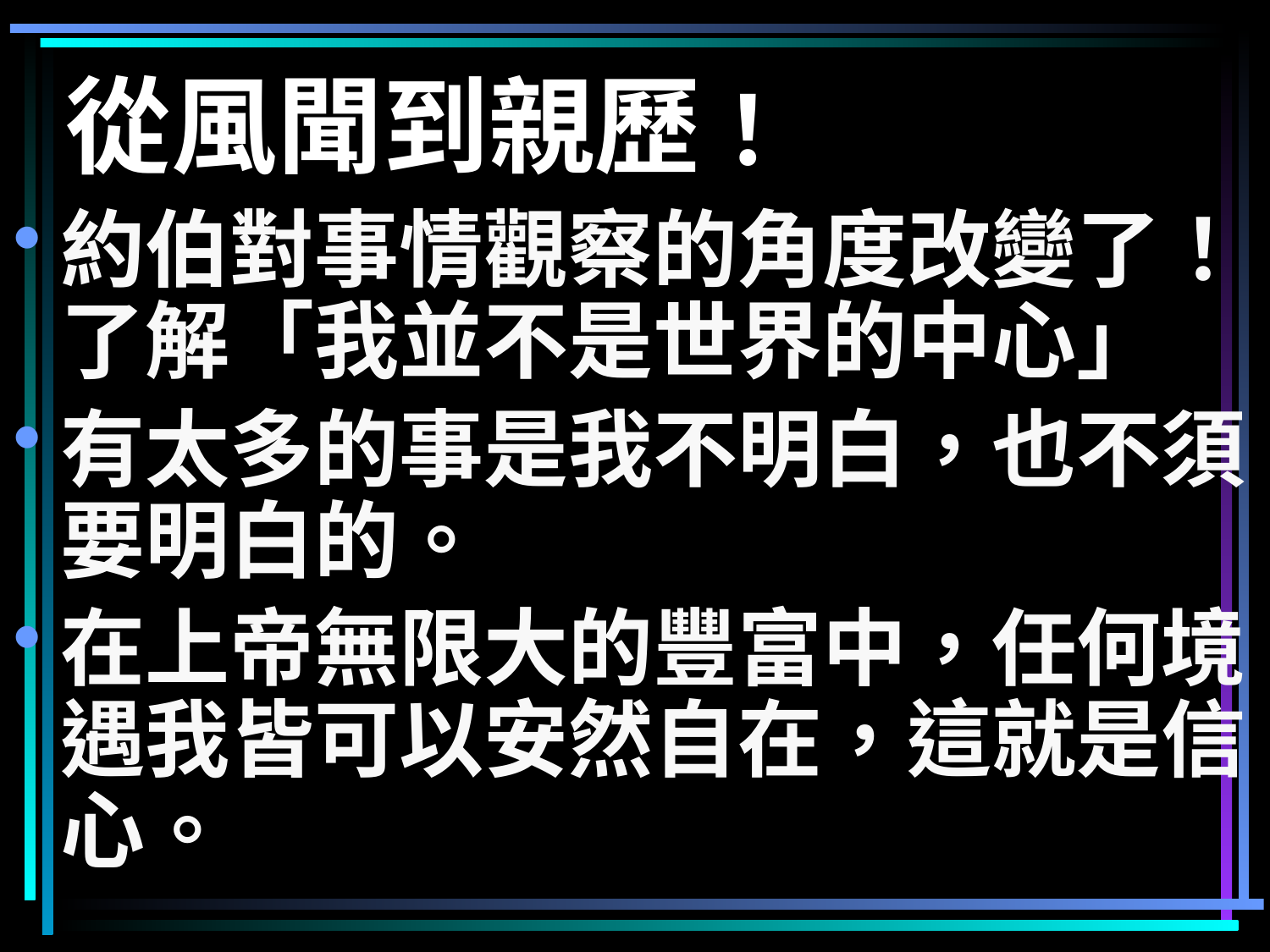

# 從風聞到親歷！
約伯對事情觀察的角度改變了！了解「我並不是世界的中心」
有太多的事是我不明白，也不須要明白的。
在上帝無限大的豐富中，任何境遇我皆可以安然自在，這就是信心。